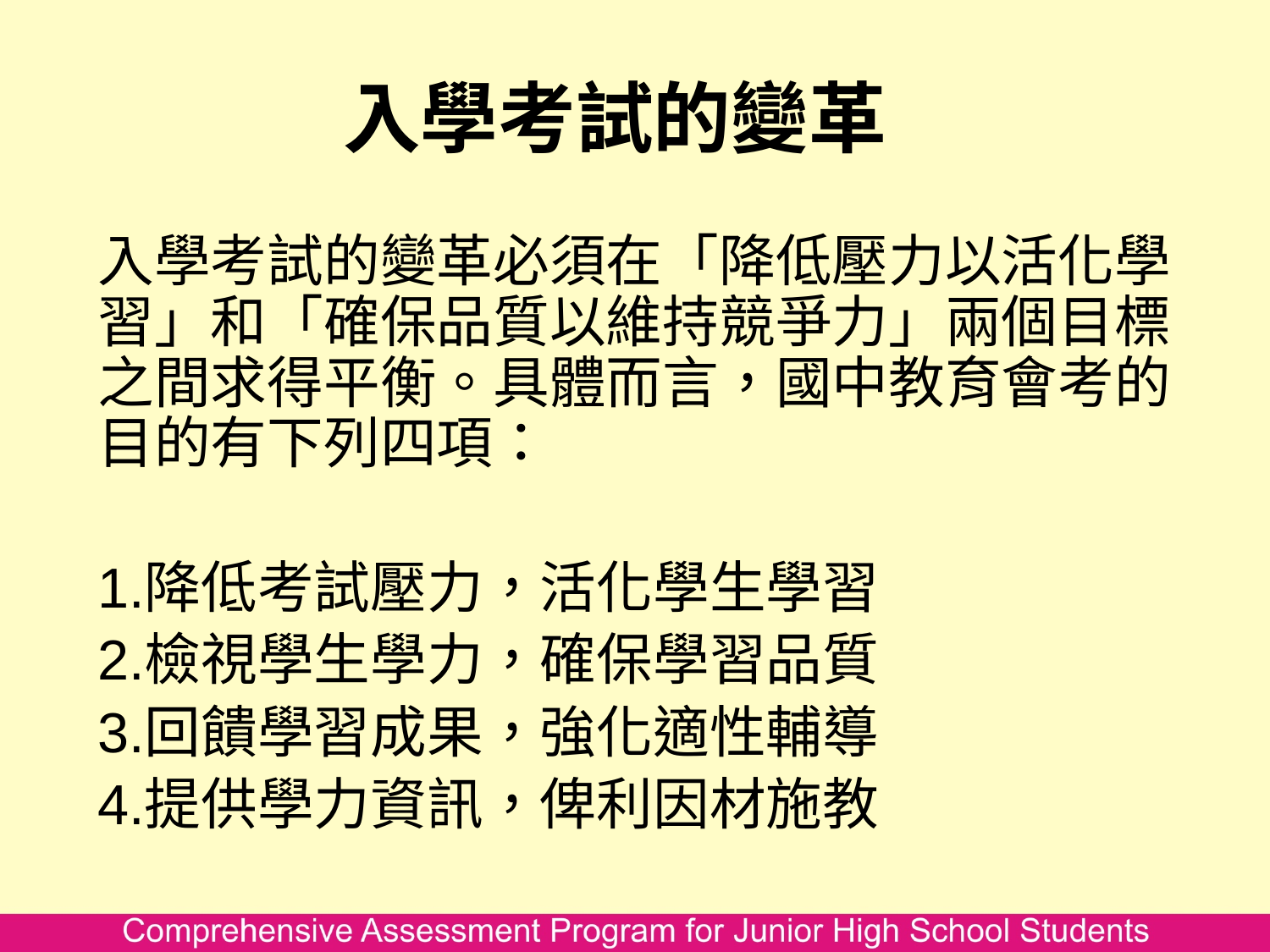

# 入學考試的變革
入學考試的變革必須在「降低壓力以活化學習」和「確保品質以維持競爭力」兩個目標之間求得平衡。具體而言，國中教育會考的目的有下列四項：

降低考試壓力，活化學生學習
檢視學生學力，確保學習品質
回饋學習成果，強化適性輔導
提供學力資訊，俾利因材施教